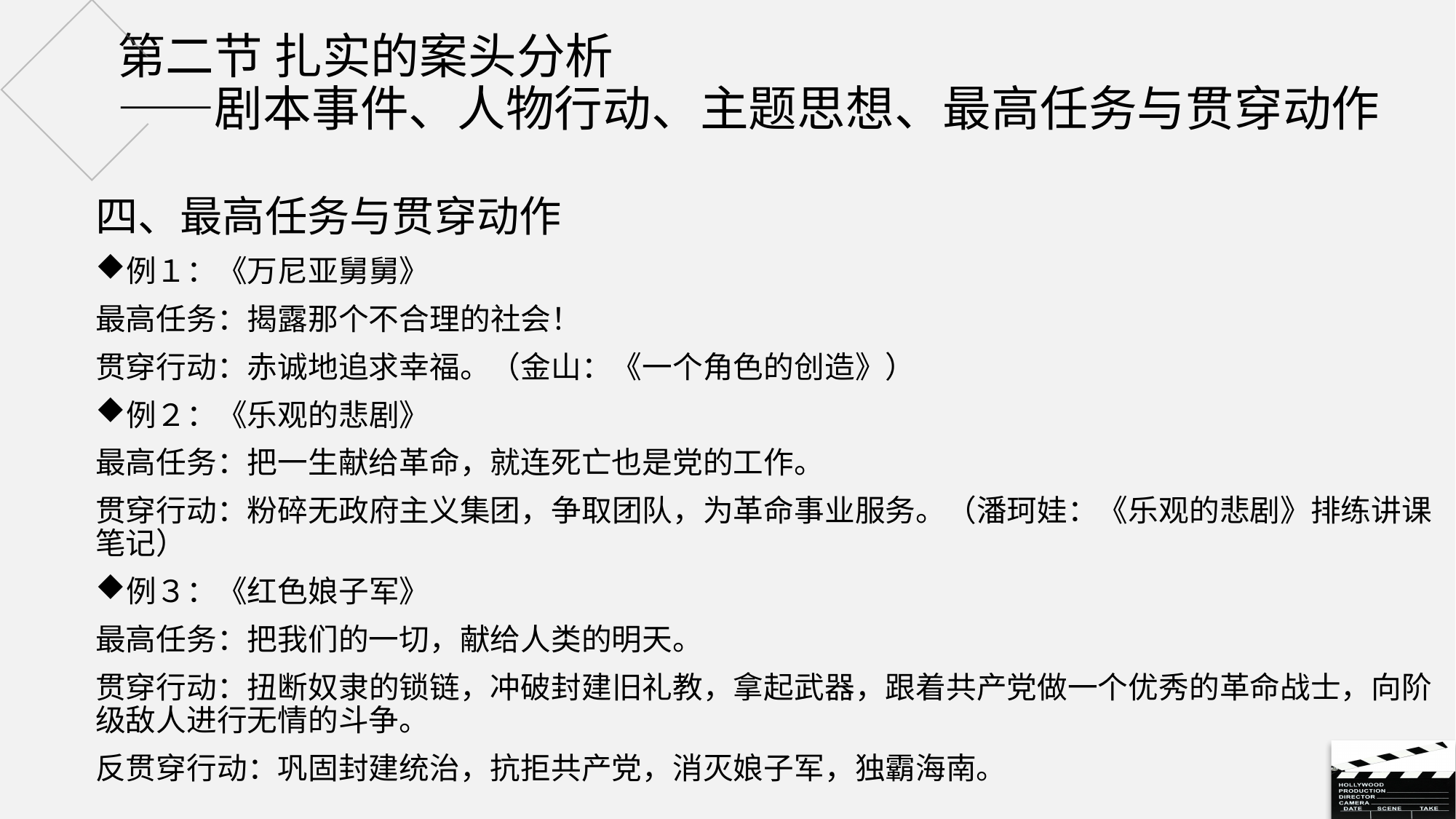

# 第二节 扎实的案头分析 ——剧本事件、人物行动、主题思想、最高任务与贯穿动作
四、最高任务与贯穿动作
例１：《万尼亚舅舅》
最高任务：揭露那个不合理的社会！
贯穿行动：赤诚地追求幸福。（金山：《一个角色的创造》）
例２：《乐观的悲剧》
最高任务：把一生献给革命，就连死亡也是党的工作。
贯穿行动：粉碎无政府主义集团，争取团队，为革命事业服务。（潘珂娃：《乐观的悲剧》排练讲课笔记）
例３：《红色娘子军》
最高任务：把我们的一切，献给人类的明天。
贯穿行动：扭断奴隶的锁链，冲破封建旧礼教，拿起武器，跟着共产党做一个优秀的革命战士，向阶级敌人进行无情的斗争。
反贯穿行动：巩固封建统治，抗拒共产党，消灭娘子军，独霸海南。